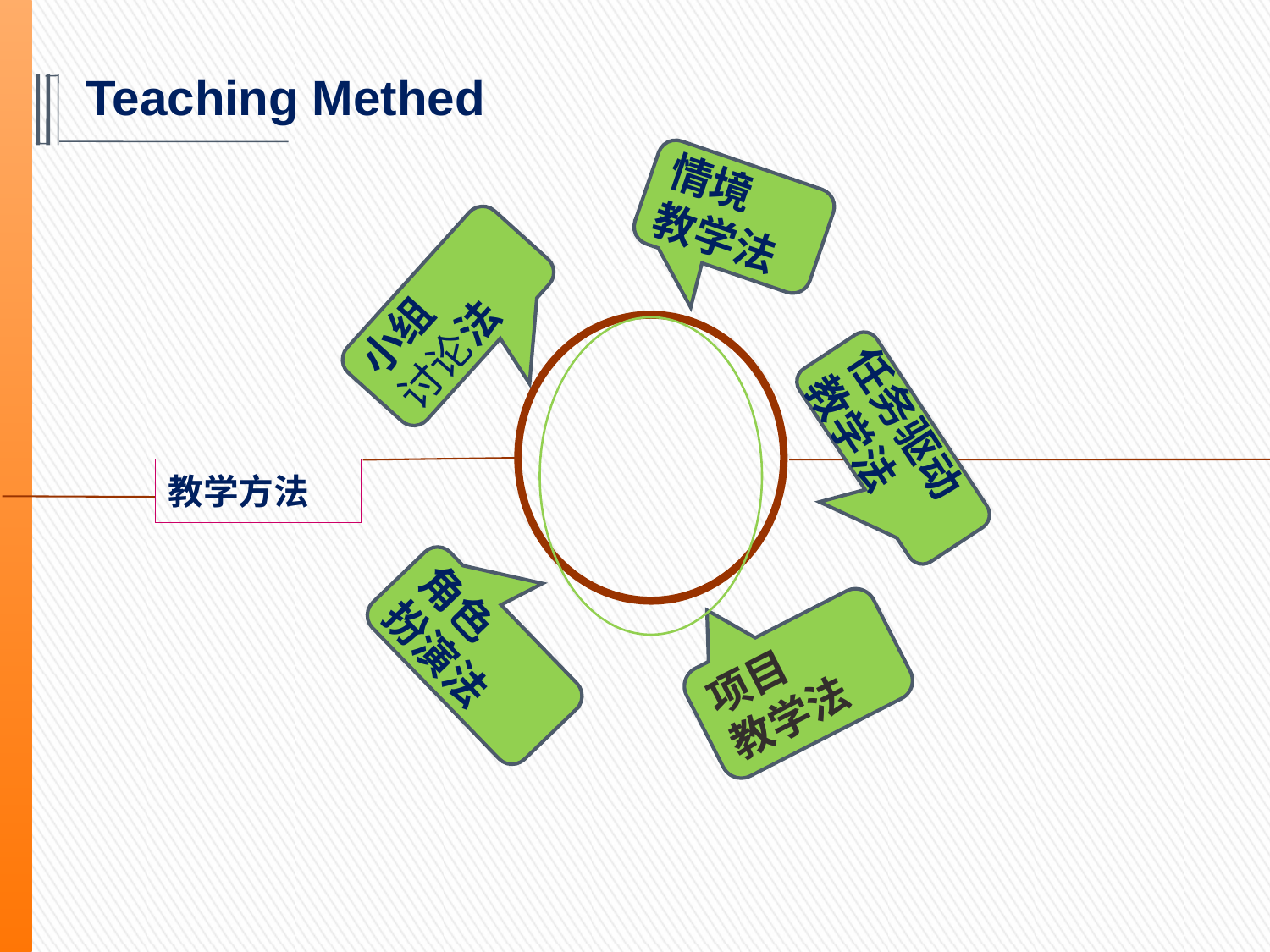

Teaching Methed

情境
教学法
小组
讨论法

任务驱动
教学法
教学方法

角色
扮演法
项目
教学法